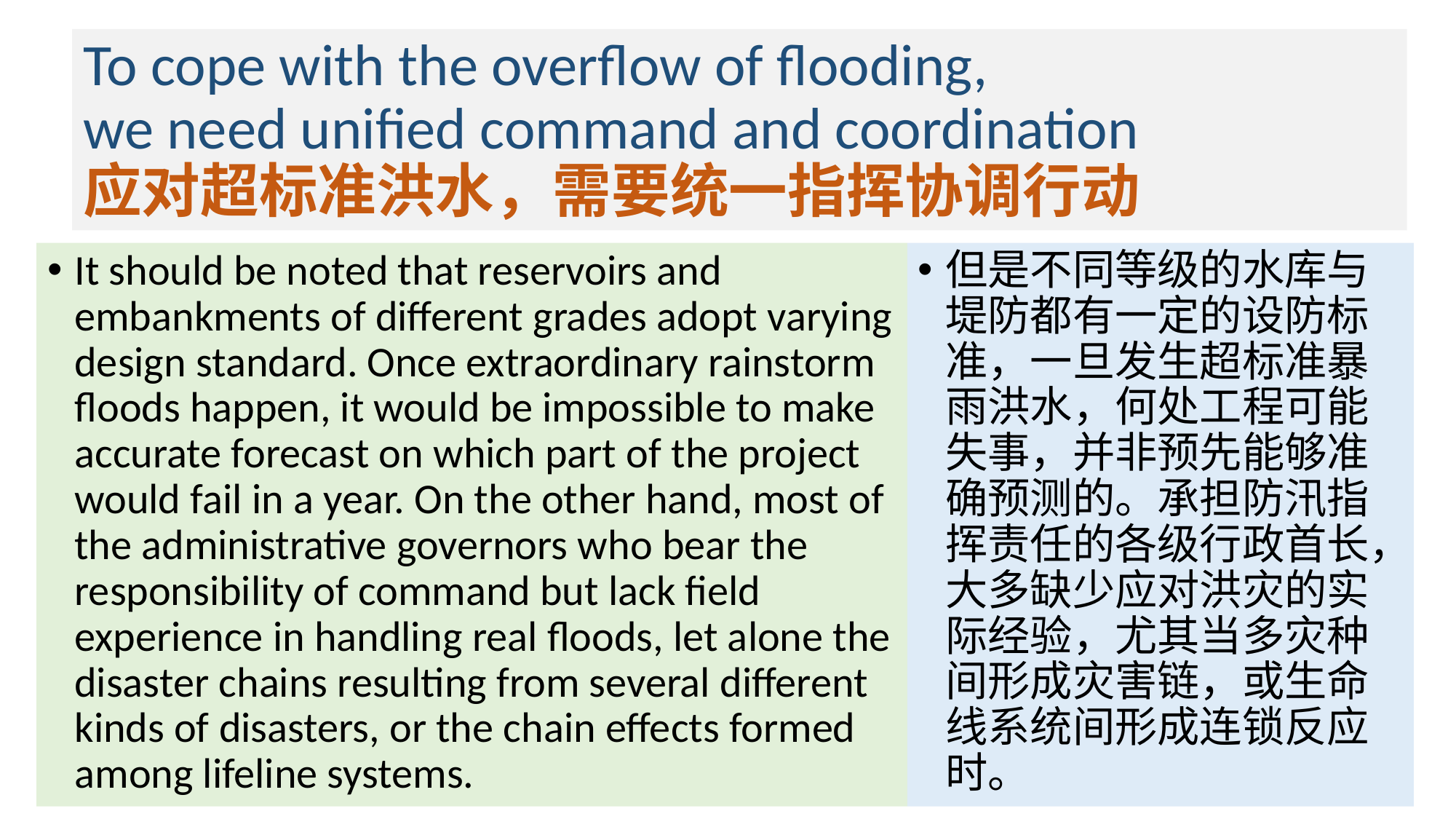

# To cope with the overflow of flooding, we need unified command and coordination 应对超标准洪水，需要统一指挥协调行动
It should be noted that reservoirs and embankments of different grades adopt varying design standard. Once extraordinary rainstorm floods happen, it would be impossible to make accurate forecast on which part of the project would fail in a year. On the other hand, most of the administrative governors who bear the responsibility of command but lack field experience in handling real floods, let alone the disaster chains resulting from several different kinds of disasters, or the chain effects formed among lifeline systems.
但是不同等级的水库与堤防都有一定的设防标准，一旦发生超标准暴雨洪水，何处工程可能失事，并非预先能够准确预测的。承担防汛指挥责任的各级行政首长，大多缺少应对洪灾的实际经验，尤其当多灾种间形成灾害链，或生命线系统间形成连锁反应时。